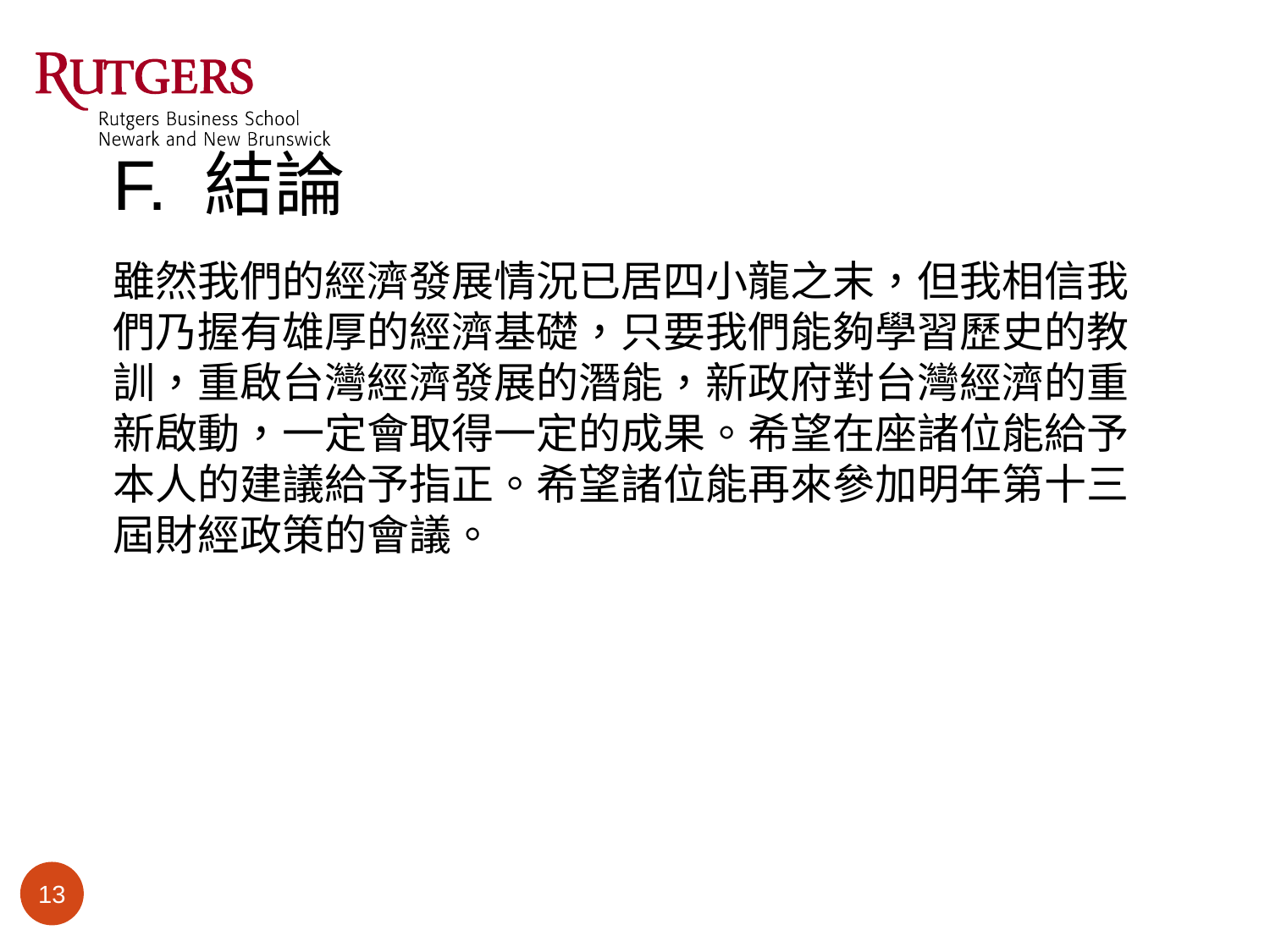

# F. 結論
雖然我們的經濟發展情況已居四小龍之末，但我相信我們乃握有雄厚的經濟基礎，只要我們能夠學習歷史的教訓，重啟台灣經濟發展的潛能，新政府對台灣經濟的重新啟動，一定會取得一定的成果。希望在座諸位能給予本人的建議給予指正。希望諸位能再來參加明年第十三屆財經政策的會議。
13